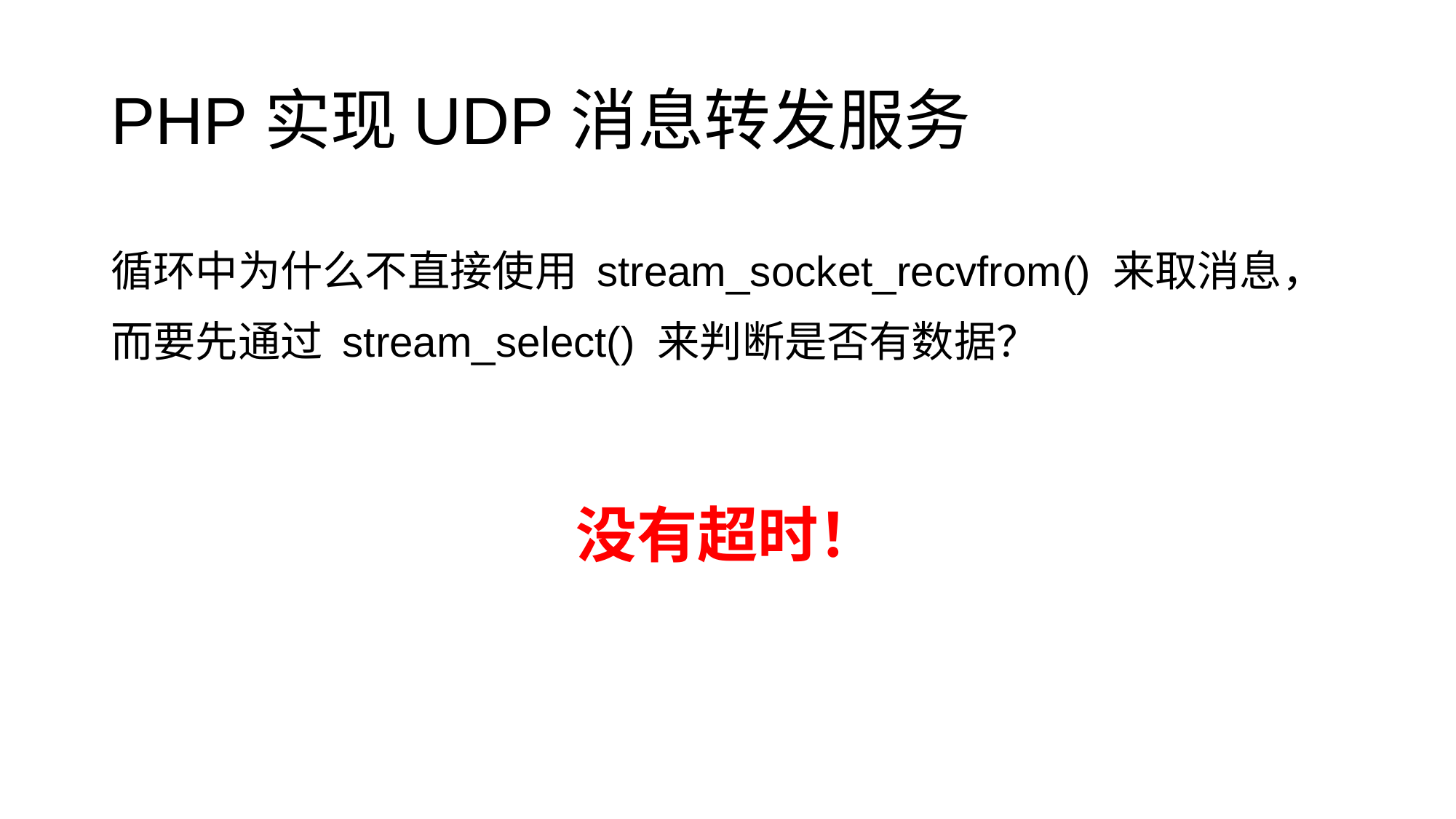

# PHP实现UDP消息转发服务
循环中为什么不直接使用 stream_socket_recvfrom() 来取消息，而要先通过 stream_select() 来判断是否有数据？

没有超时！